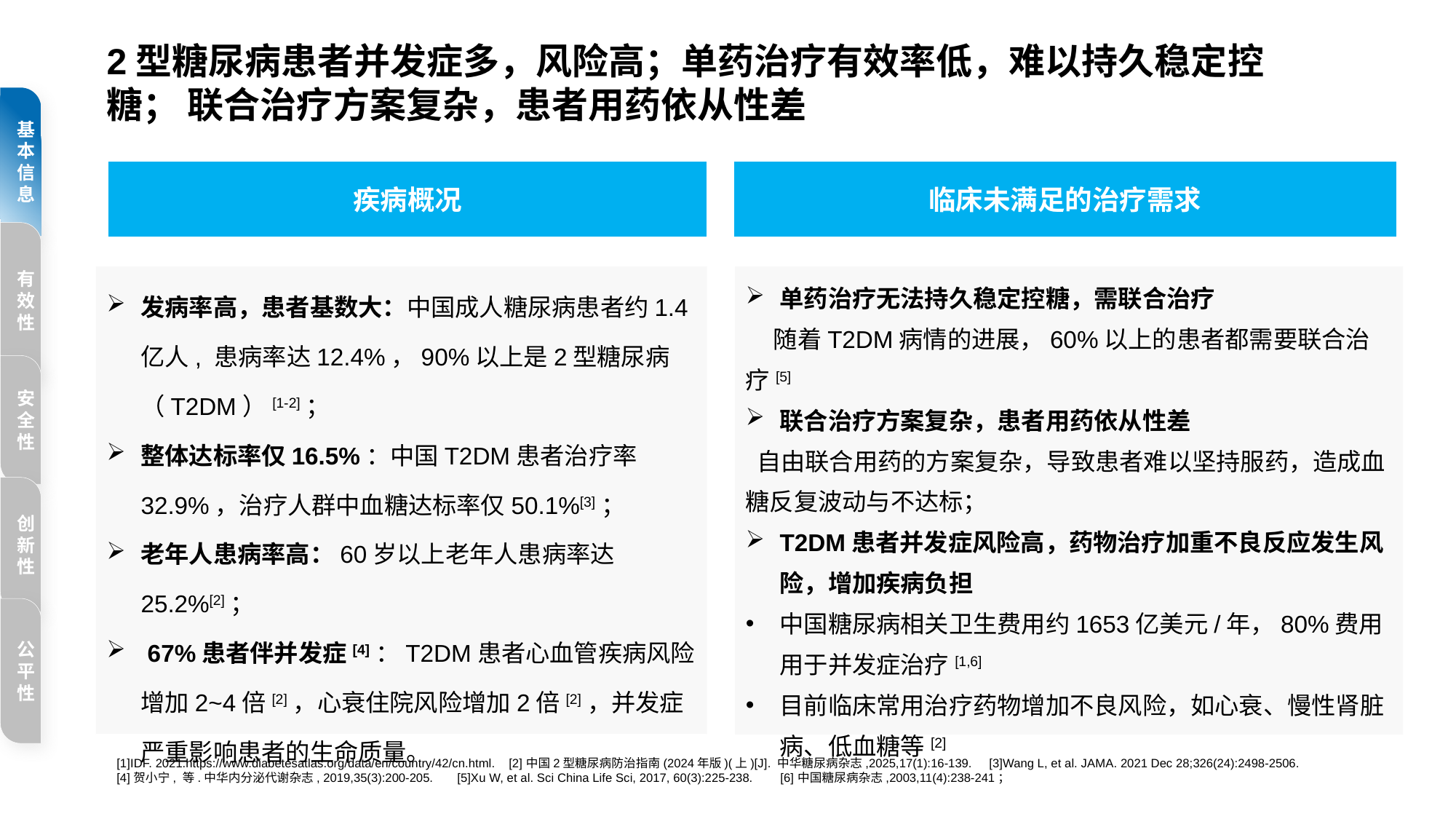

2型糖尿病患者并发症多，风险高；单药治疗有效率低，难以持久稳定控糖； 联合治疗方案复杂，患者用药依从性差
基本信息
疾病概况
临床未满足的治疗需求
发病率高，患者基数大：中国成人糖尿病患者约1.4亿人, 患病率达12.4%，90%以上是2型糖尿病（T2DM）[1-2]；
整体达标率仅16.5%：中国T2DM患者治疗率32.9%，治疗人群中血糖达标率仅50.1%[3]；
老年人患病率高：60岁以上老年人患病率达25.2%[2]；
 67%患者伴并发症[4]：T2DM患者心血管疾病风险增加2~4倍[2]，心衰住院风险增加2倍[2]，并发症严重影响患者的生命质量。

单药治疗无法持久稳定控糖，需联合治疗
    随着T2DM病情的进展，60%以上的患者都需要联合治疗[5]
联合治疗方案复杂，患者用药依从性差
 自由联合用药的方案复杂，导致患者难以坚持服药，造成血糖反复波动与不达标；
T2DM患者并发症风险高，药物治疗加重不良反应发生风险，增加疾病负担
中国糖尿病相关卫生费用约1653亿美元/年，80%费用用于并发症治疗[1,6]
目前临床常用治疗药物增加不良风险，如心衰、慢性肾脏病、低血糖等[2]
有效性
安全性
创新性
公平性
[1]IDF. 2021.https://www.diabetesatlas.org/data/en/country/42/cn.html.    [2]中国2型糖尿病防治指南(2024年版)(上)[J]. 中华糖尿病杂志,2025,17(1):16-139.     [3]Wang L, et al. JAMA. 2021 Dec 28;326(24):2498-2506.
[4]贺小宁, 等.中华内分泌代谢杂志, 2019,35(3):200-205.       [5]Xu W, et al. Sci China Life Sci, 2017, 60(3):225-238.        [6]中国糖尿病杂志,2003,11(4):238-241；